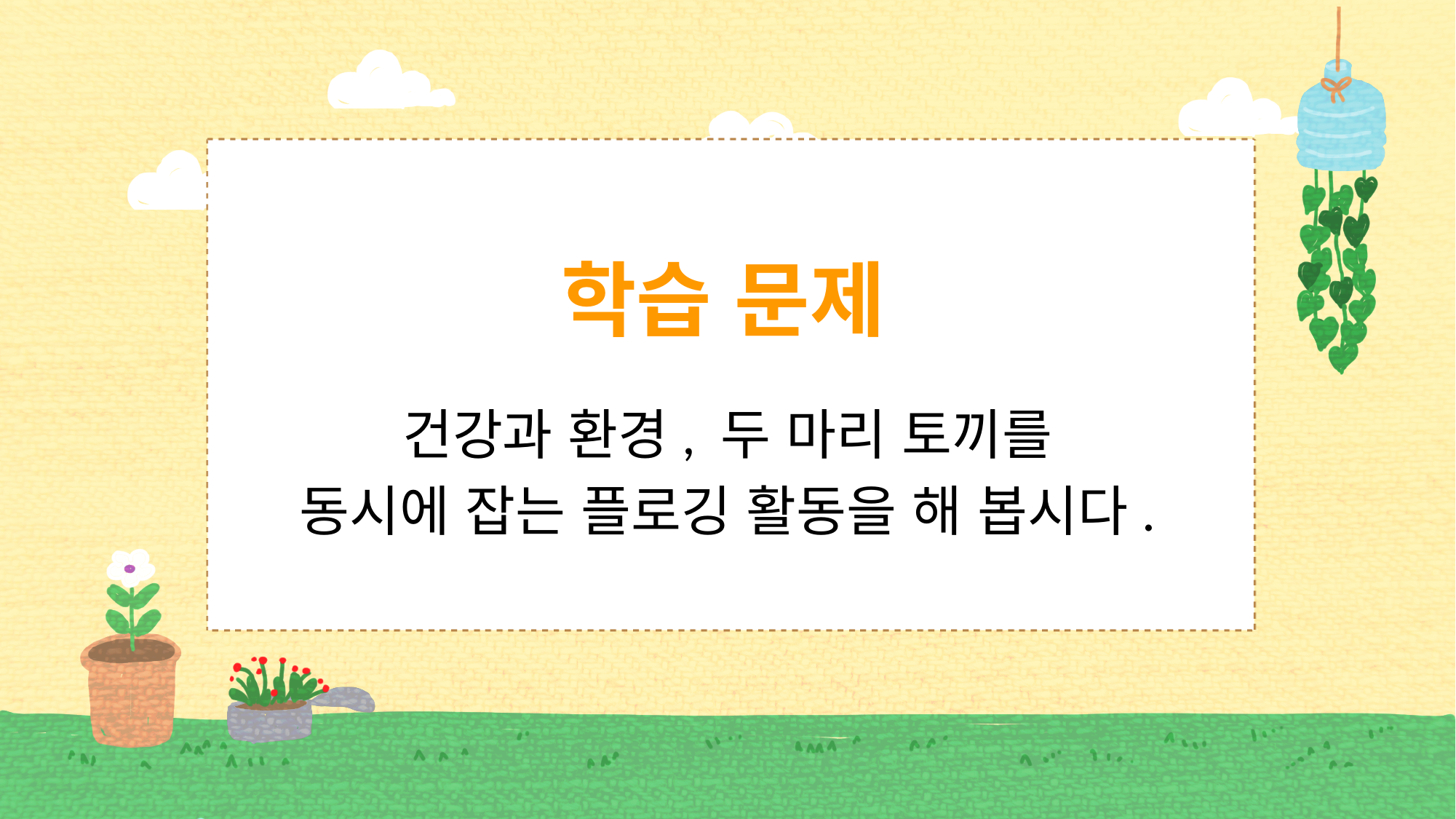

학습 문제

건강과 환경, 두 마리 토끼를
동시에 잡는 플로깅 활동을 해 봅시다.